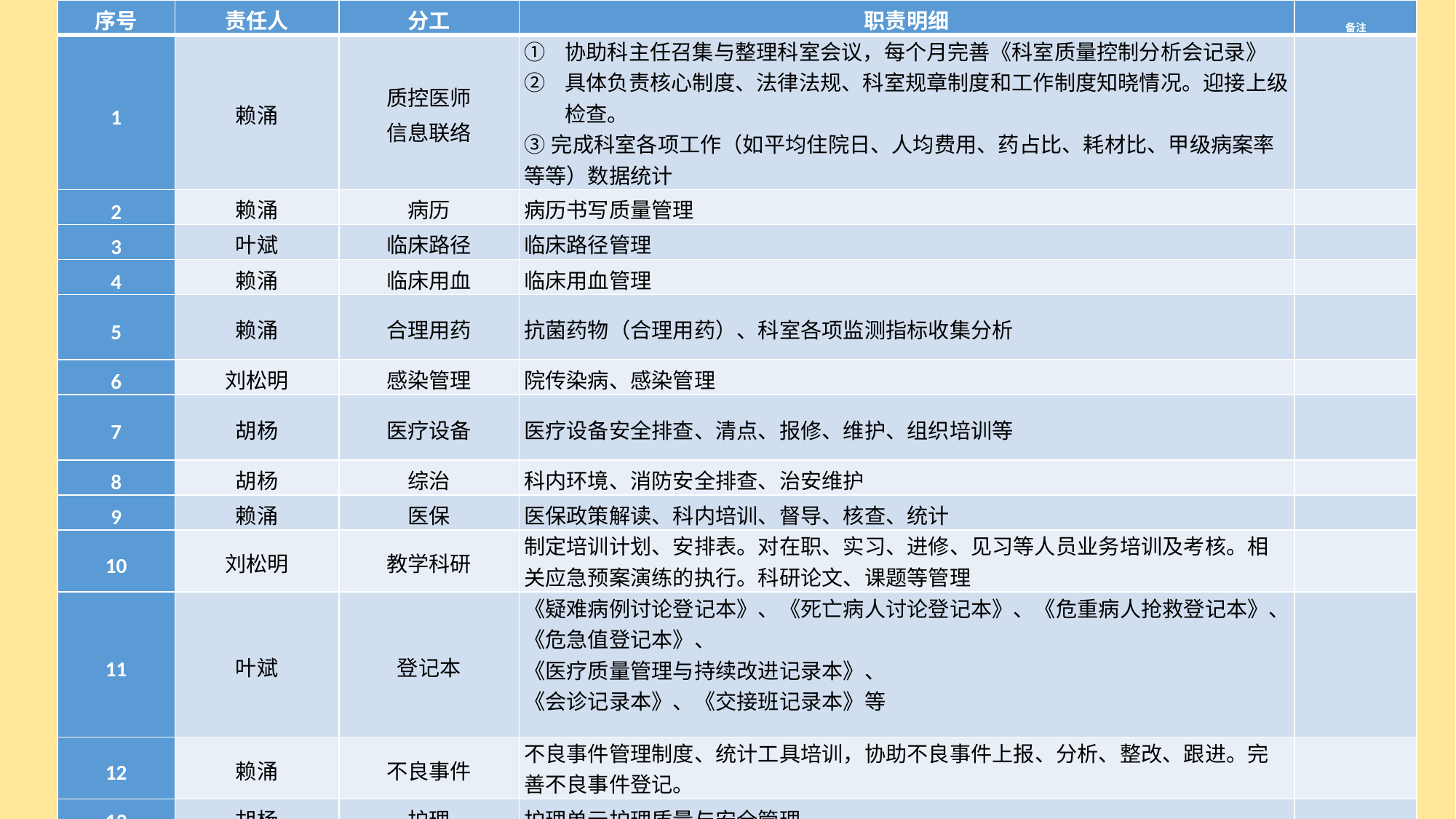

| 序号 | 责任人 | 分工 | 职责明细 | 备注 |
| --- | --- | --- | --- | --- |
| 1 | 赖涌 | 质控医师 信息联络 | 协助科主任召集与整理科室会议，每个月完善《科室质量控制分析会记录》 具体负责核心制度、法律法规、科室规章制度和工作制度知晓情况。迎接上级检查。 ③完成科室各项工作（如平均住院日、人均费用、药占比、耗材比、甲级病案率等等）数据统计 |  |
| 2 | 赖涌 | 病历 | 病历书写质量管理 |  |
| 3 | 叶斌 | 临床路径 | 临床路径管理 |  |
| 4 | 赖涌 | 临床用血 | 临床用血管理 |  |
| 5 | 赖涌 | 合理用药 | 抗菌药物（合理用药）、科室各项监测指标收集分析 |  |
| 6 | 刘松明 | 感染管理 | 院传染病、感染管理 |  |
| 7 | 胡杨 | 医疗设备 | 医疗设备安全排查、清点、报修、维护、组织培训等 |  |
| 8 | 胡杨 | 综治 | 科内环境、消防安全排查、治安维护 |  |
| 9 | 赖涌 | 医保 | 医保政策解读、科内培训、督导、核查、统计 |  |
| 10 | 刘松明 | 教学科研 | 制定培训计划、安排表。对在职、实习、进修、见习等人员业务培训及考核。相关应急预案演练的执行。科研论文、课题等管理 |  |
| 11 | 叶斌 | 登记本 | 《疑难病例讨论登记本》、《死亡病人讨论登记本》、《危重病人抢救登记本》、《危急值登记本》、 《医疗质量管理与持续改进记录本》、 《会诊记录本》、《交接班记录本》等 |  |
| 12 | 赖涌 | 不良事件 | 不良事件管理制度、统计工具培训，协助不良事件上报、分析、整改、跟进。完善不良事件登记。 |  |
| 13 | 胡杨 | 护理 | 护理单元护理质量与安全管理 |  |
| 14 | 赖涌胡杨 | 急救 | 急救技能培训、急救物品及急救药品管理 |  |
#